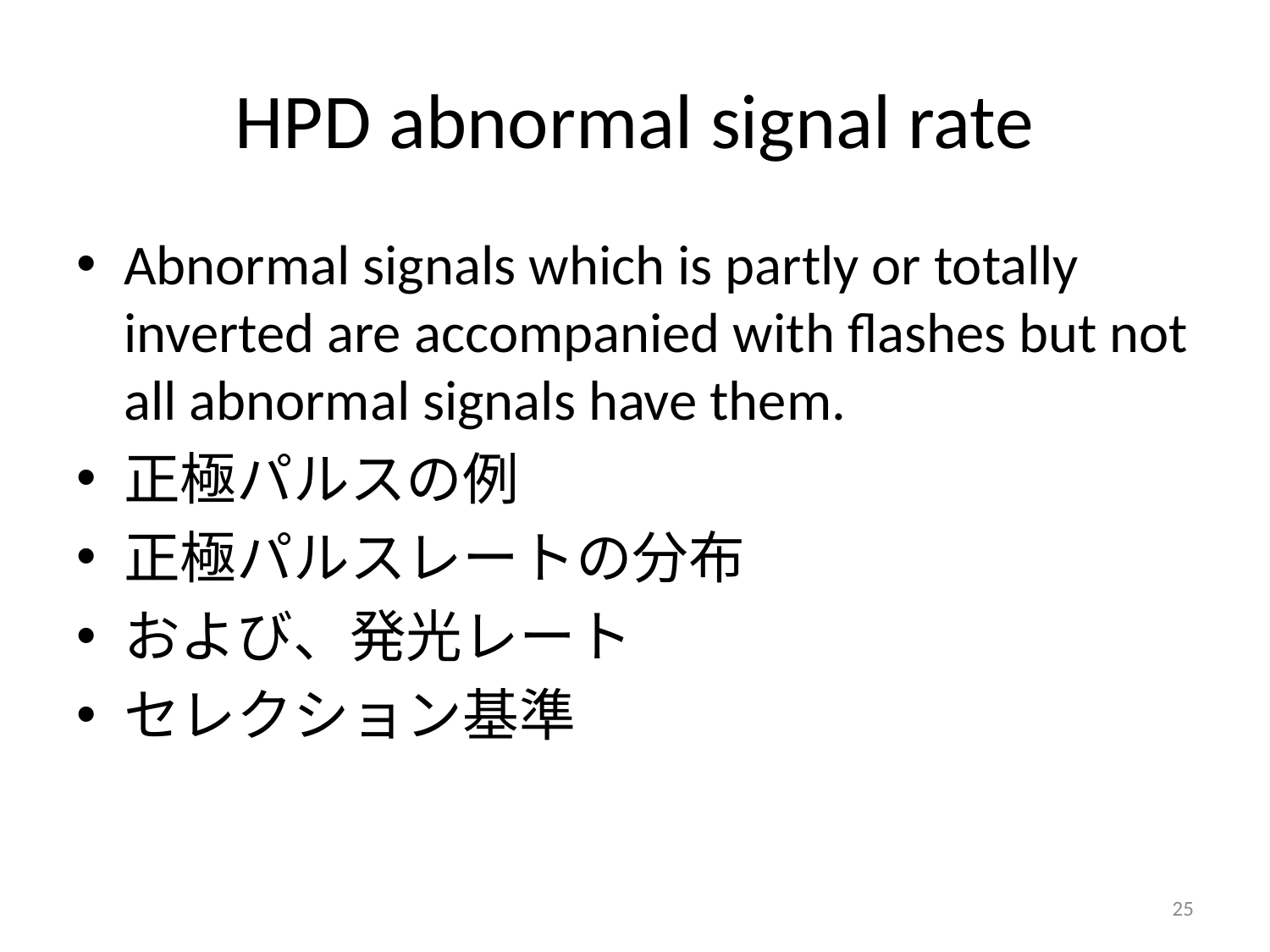

# HPD abnormal signal rate
Abnormal signals which is partly or totally inverted are accompanied with flashes but not all abnormal signals have them.
正極パルスの例
正極パルスレートの分布
および、発光レート
セレクション基準
25